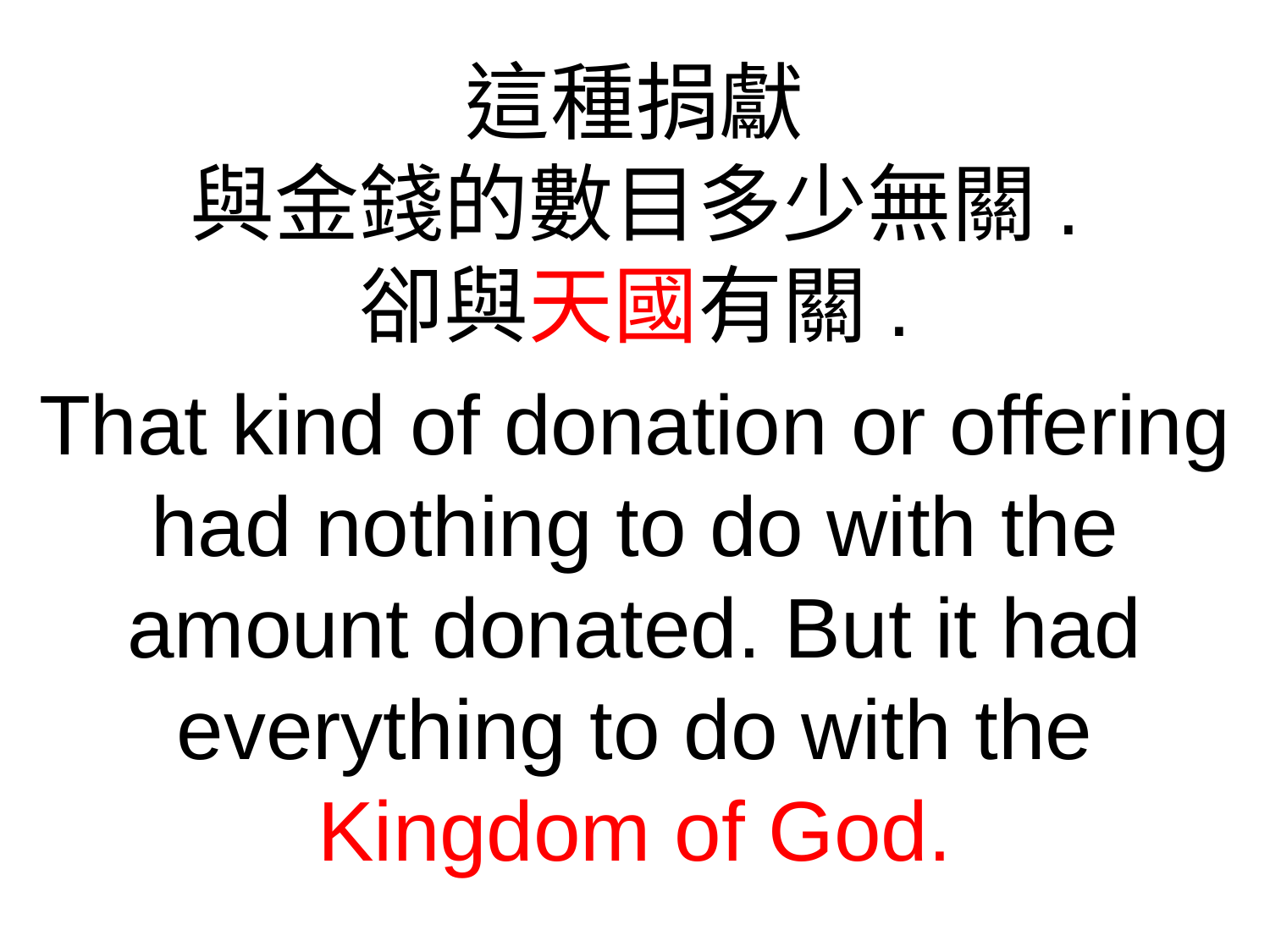

這種捐獻
與金錢的數目多少無關.
卻與天國有關.
That kind of donation or offering had nothing to do with the amount donated. But it had everything to do with the Kingdom of God.